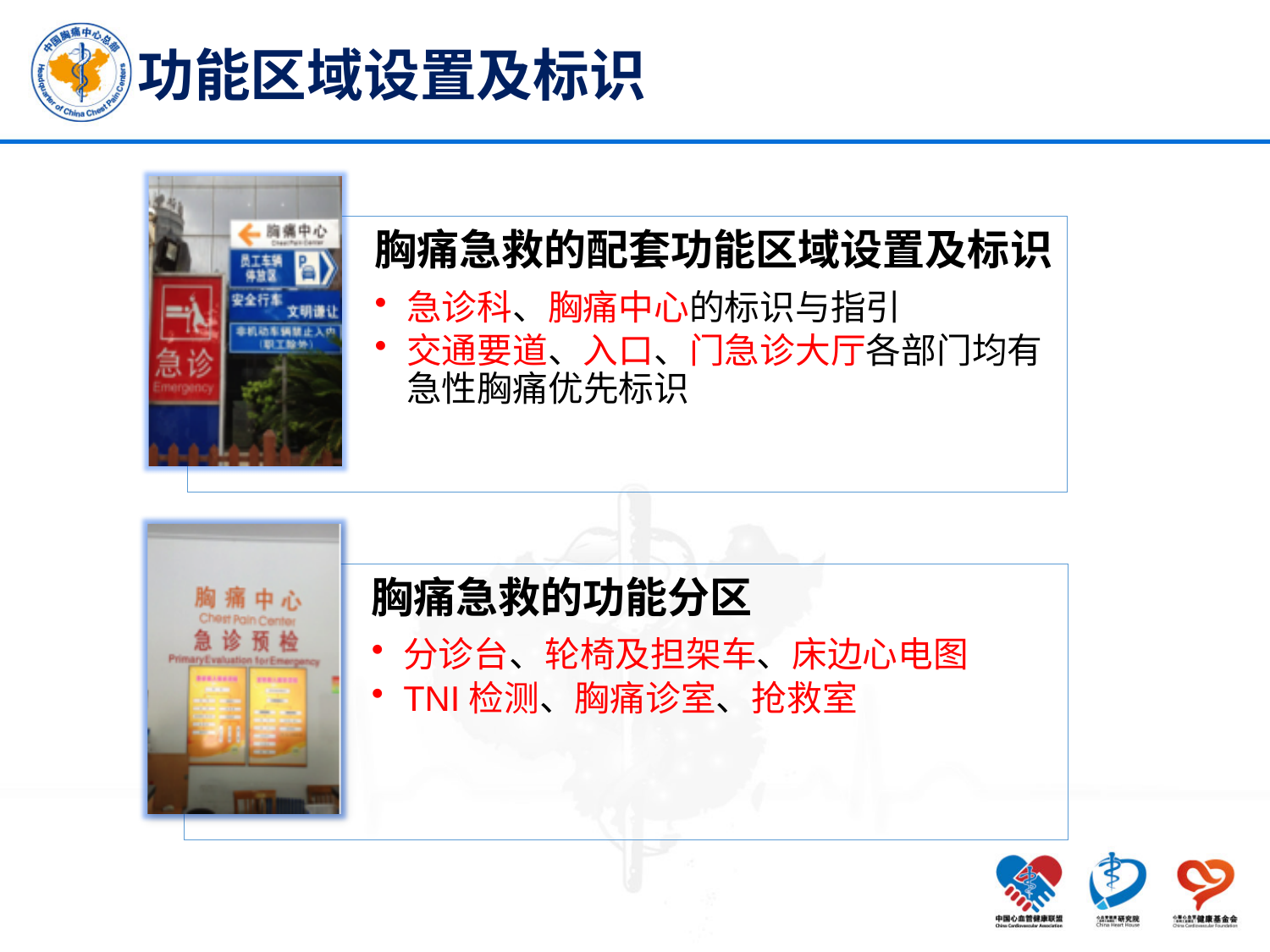

# 功能区域设置及标识
胸痛急救的配套功能区域设置及标识
急诊科、胸痛中心的标识与指引
交通要道、入口、门急诊大厅各部门均有急性胸痛优先标识
胸痛急救的功能分区
分诊台、轮椅及担架车、床边心电图
TNI检测、胸痛诊室、抢救室